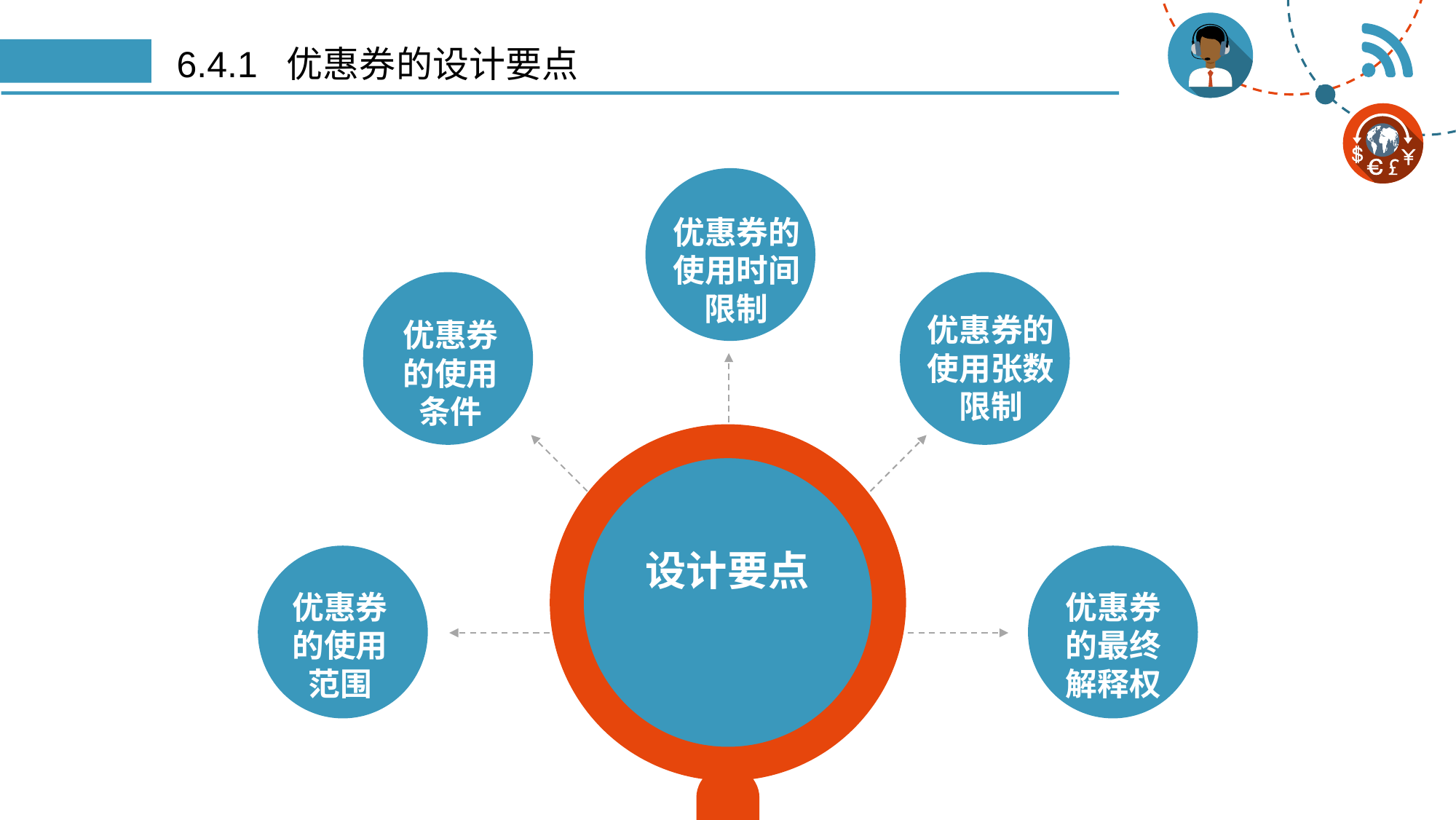

# 6.4.1  优惠券的设计要点

优惠券的使用时间限制

优惠券的使用张数限制
优惠券的使用条件

设计要点

优惠券的使用范围
优惠券的最终解释权